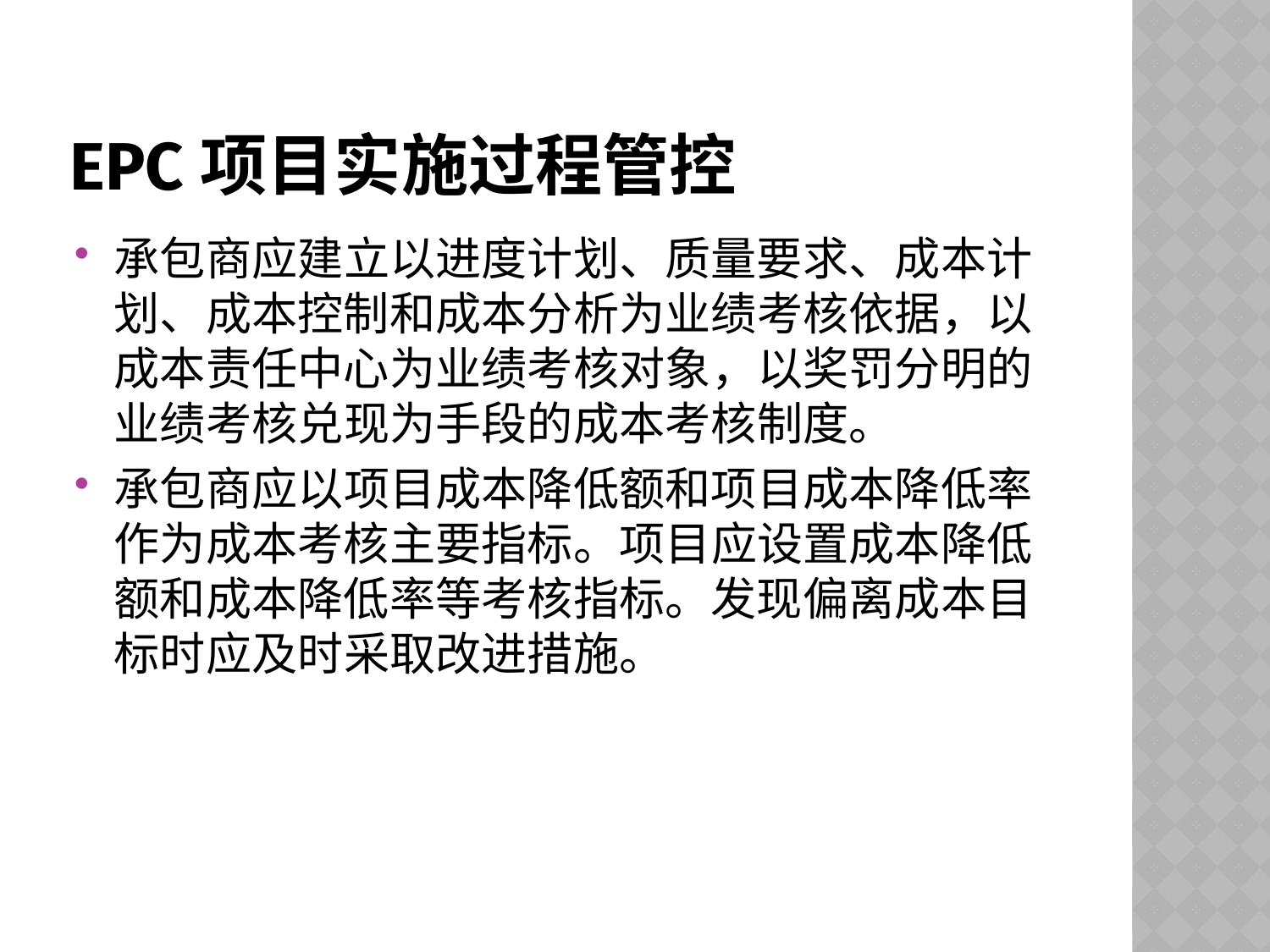

# EPC项目实施过程管控
承包商应建立以进度计划、质量要求、成本计划、成本控制和成本分析为业绩考核依据，以成本责任中心为业绩考核对象，以奖罚分明的业绩考核兑现为手段的成本考核制度。
承包商应以项目成本降低额和项目成本降低率作为成本考核主要指标。项目应设置成本降低额和成本降低率等考核指标。发现偏离成本目标时应及时采取改进措施。